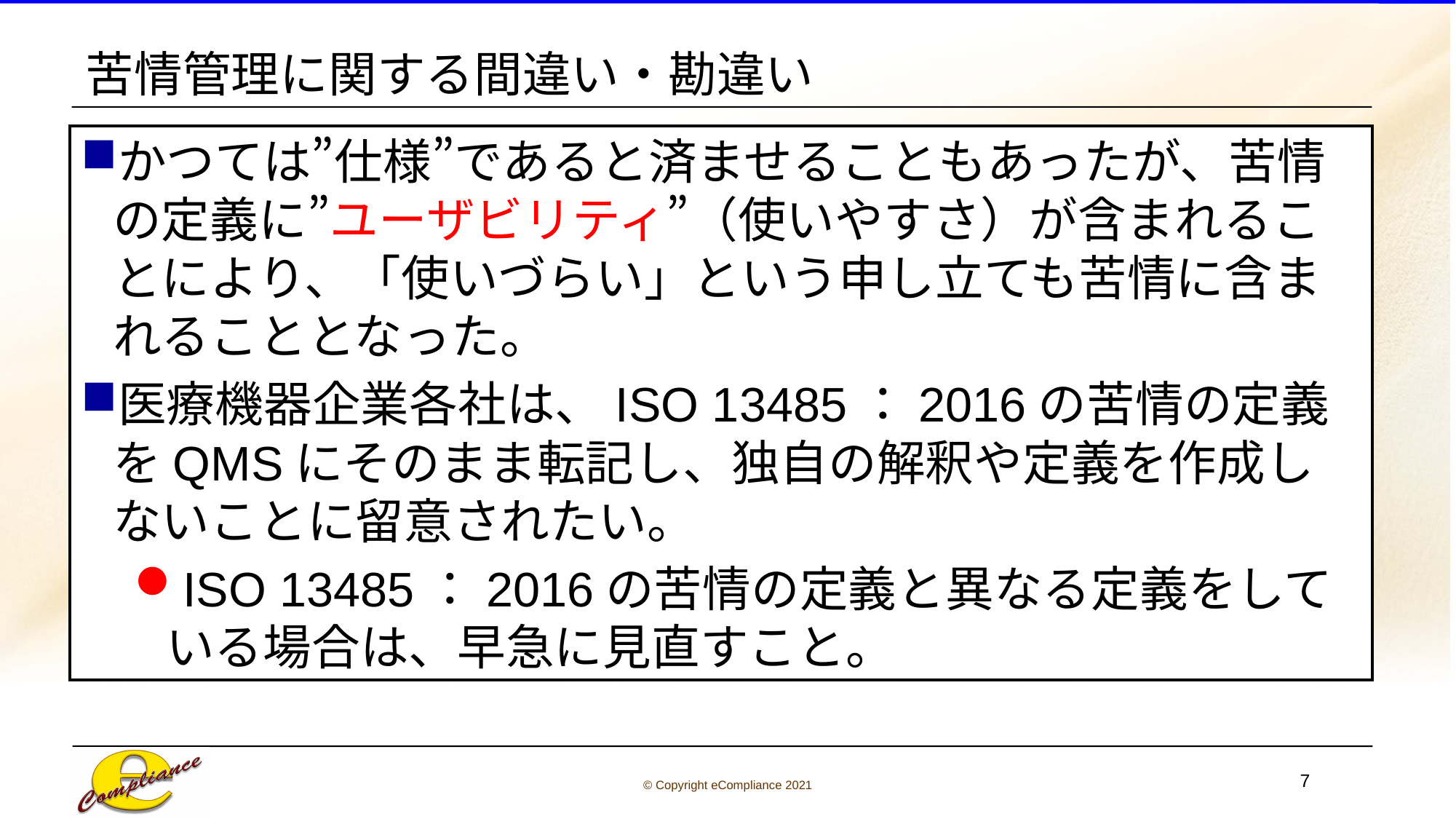

# 苦情管理に関する間違い・勘違い
かつては”仕様”であると済ませることもあったが、苦情の定義に”ユーザビリティ”（使いやすさ）が含まれることにより、「使いづらい」という申し立ても苦情に含まれることとなった。
医療機器企業各社は、ISO 13485：2016の苦情の定義をQMSにそのまま転記し、独自の解釈や定義を作成しないことに留意されたい。
ISO 13485：2016の苦情の定義と異なる定義をしている場合は、早急に見直すこと。